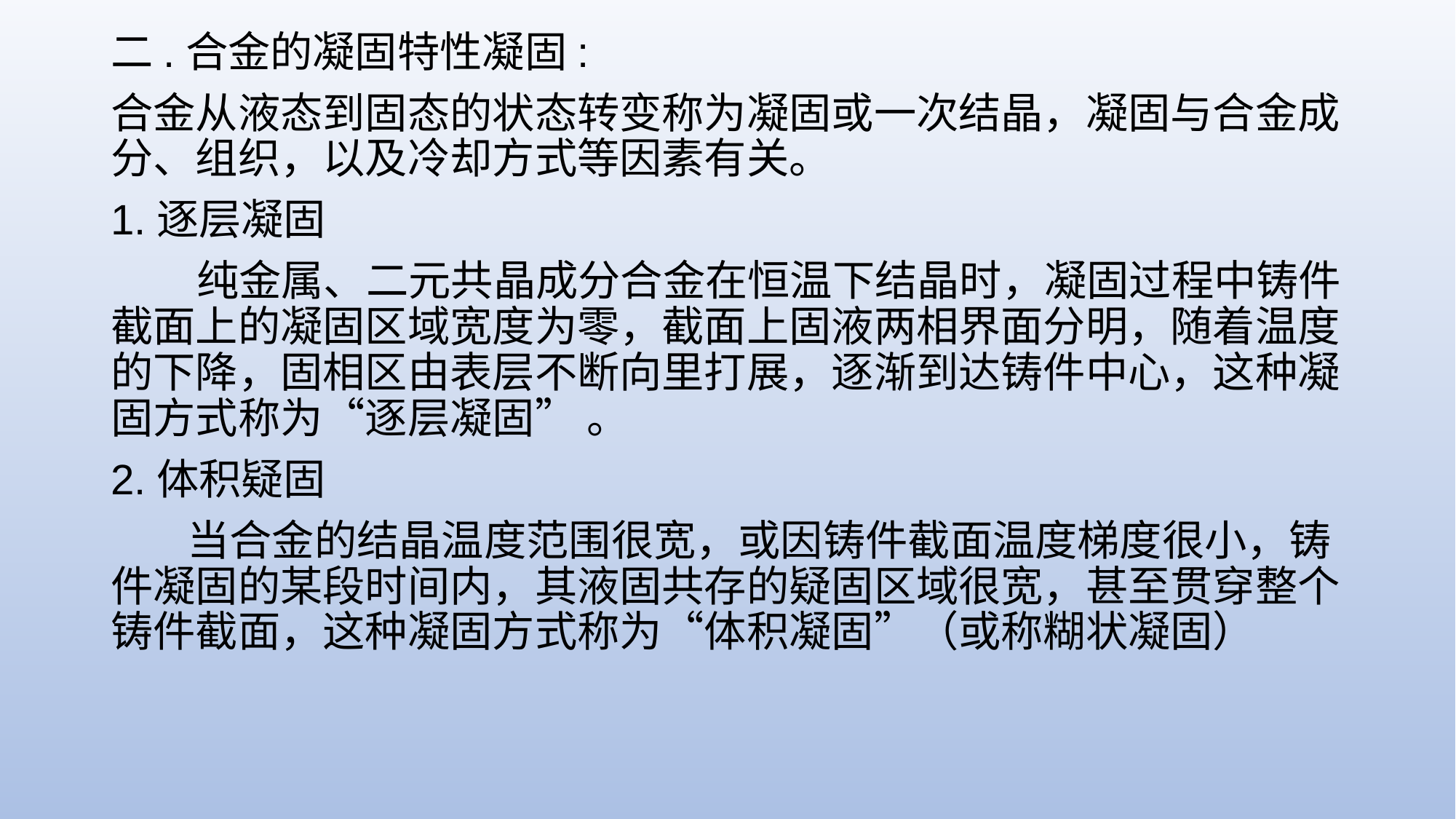

二.合金的凝固特性凝固:
合金从液态到固态的状态转变称为凝固或一次结晶，凝固与合金成分、组织，以及冷却方式等因素有关。
1.逐层凝固
        纯金属、二元共晶成分合金在恒温下结晶时，凝固过程中铸件截面上的凝固区域宽度为零，截面上固液两相界面分明，随着温度的下降，固相区由表层不断向里打展，逐渐到达铸件中心，这种凝固方式称为“逐层凝固” 。
2.体积疑固
       当合金的结晶温度范围很宽，或因铸件截面温度梯度很小，铸件凝固的某段时间内，其液固共存的疑固区域很宽，甚至贯穿整个铸件截面，这种凝固方式称为“体积凝固”（或称糊状凝固）